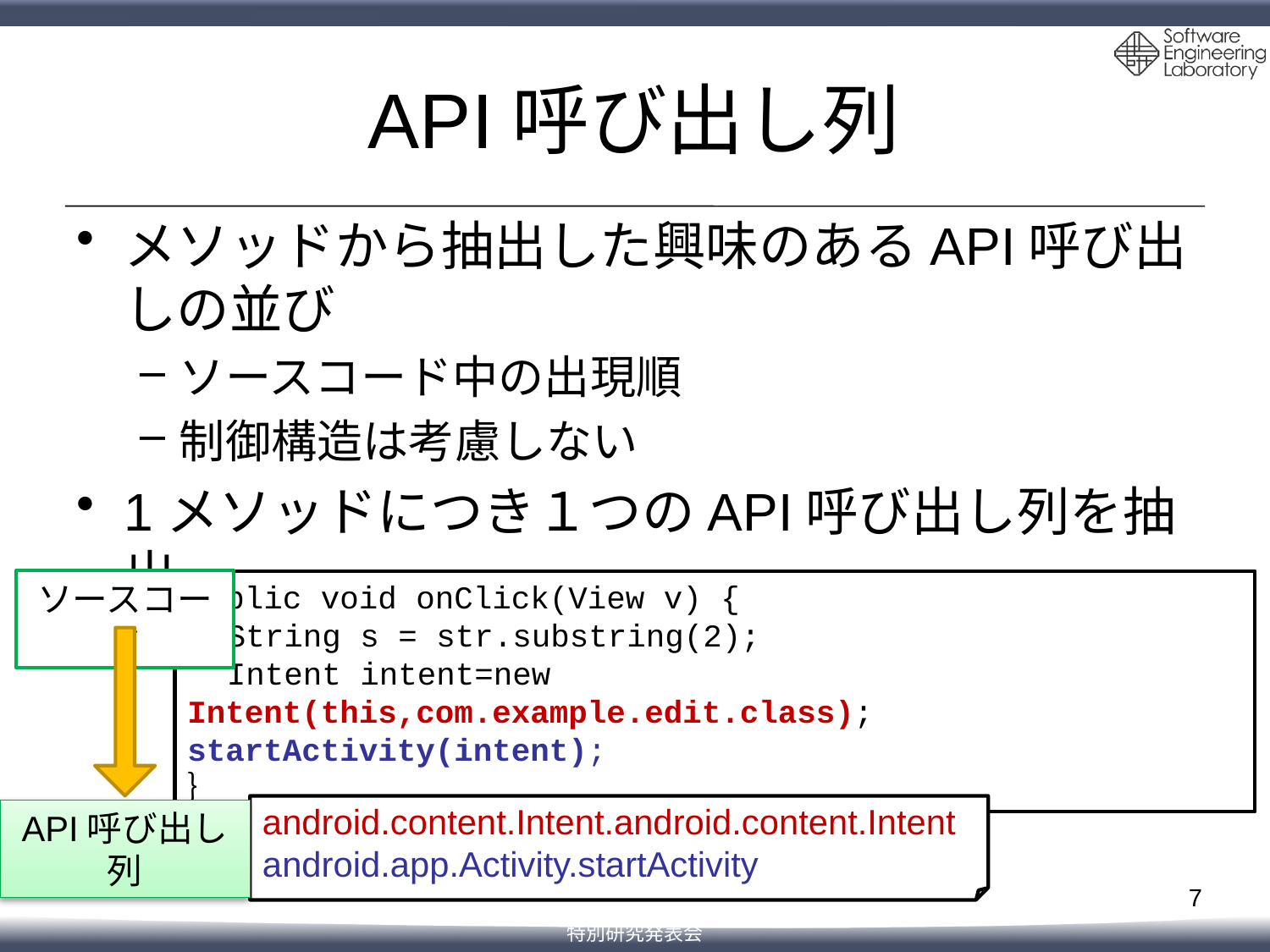

# API呼び出し列
メソッドから抽出した興味のあるAPI呼び出しの並び
ソースコード中の出現順
制御構造は考慮しない
1メソッドにつき１つのAPI呼び出し列を抽出
ソースコード
public void onClick(View v) {
　String s = str.substring(2);
　Intent intent=new Intent(this,com.example.edit.class); 　startActivity(intent);
｝

android.content.Intent.android.content.Intent
android.app.Activity.startActivity
API呼び出し列
7
特別研究発表会